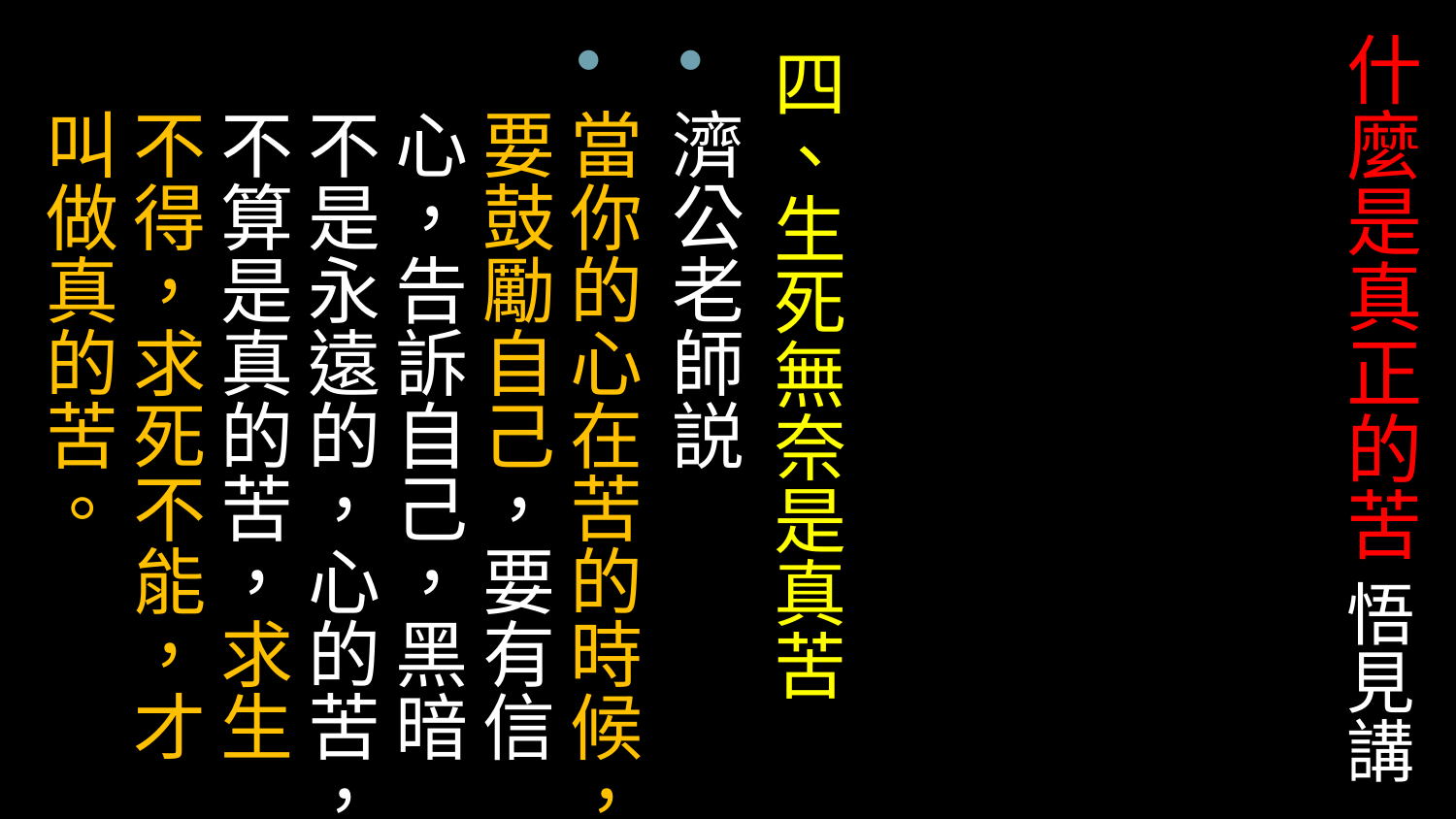

# 什麼是真正的苦 悟見講
四、生死無奈是真苦
濟公老師説
當你的心在苦的時候，要鼓勵自己，要有信心，告訴自己，黑暗不是永遠的，心的苦，不算是真的苦，求生不得，求死不能，才叫做真的苦。